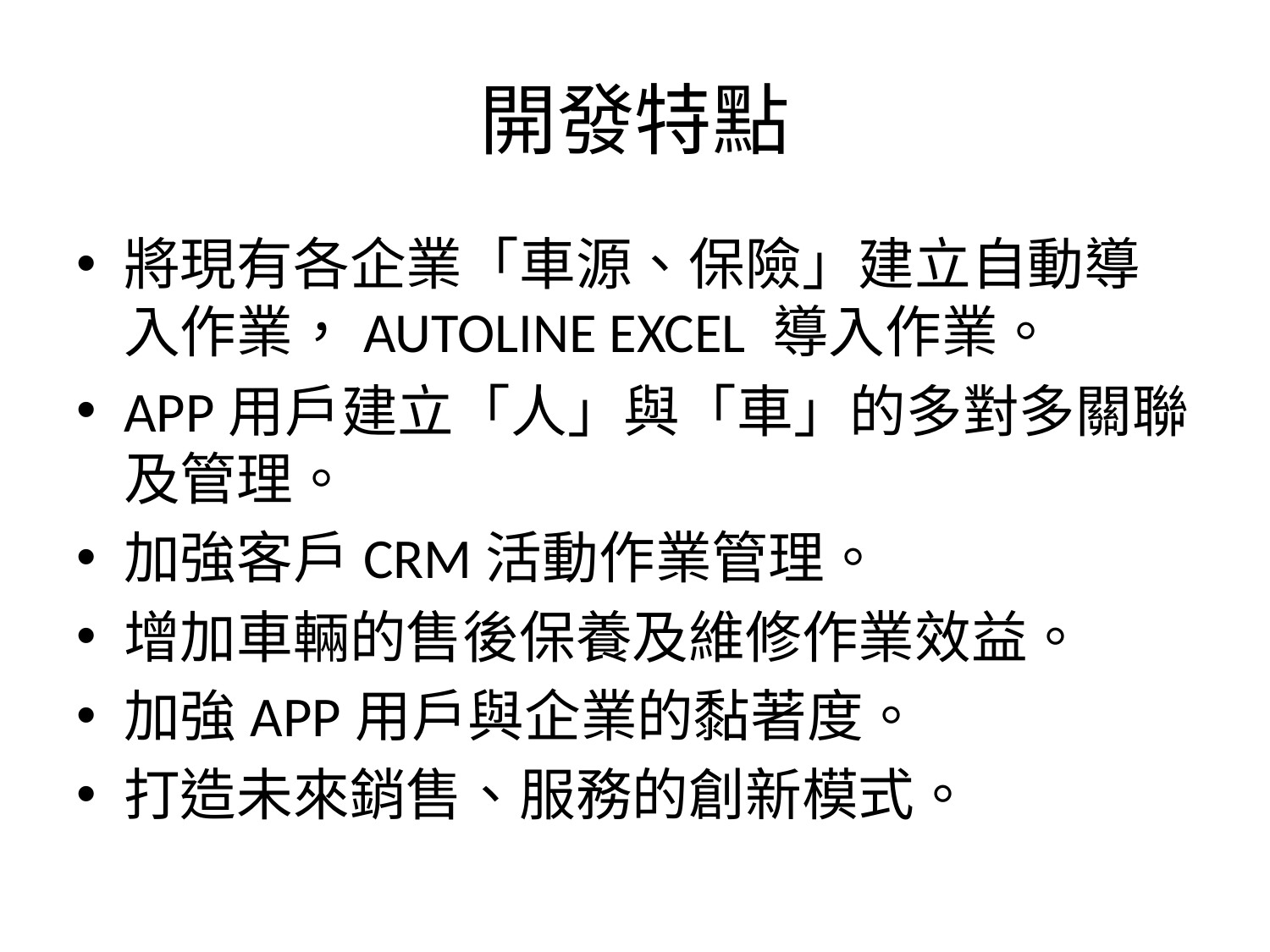

# 開發特點
將現有各企業「車源、保險」建立自動導入作業，AUTOLINE EXCEL 導入作業。
APP用戶建立「人」與「車」的多對多關聯及管理。
加強客戶CRM活動作業管理。
增加車輛的售後保養及維修作業效益。
加強APP用戶與企業的黏著度。
打造未來銷售、服務的創新模式。